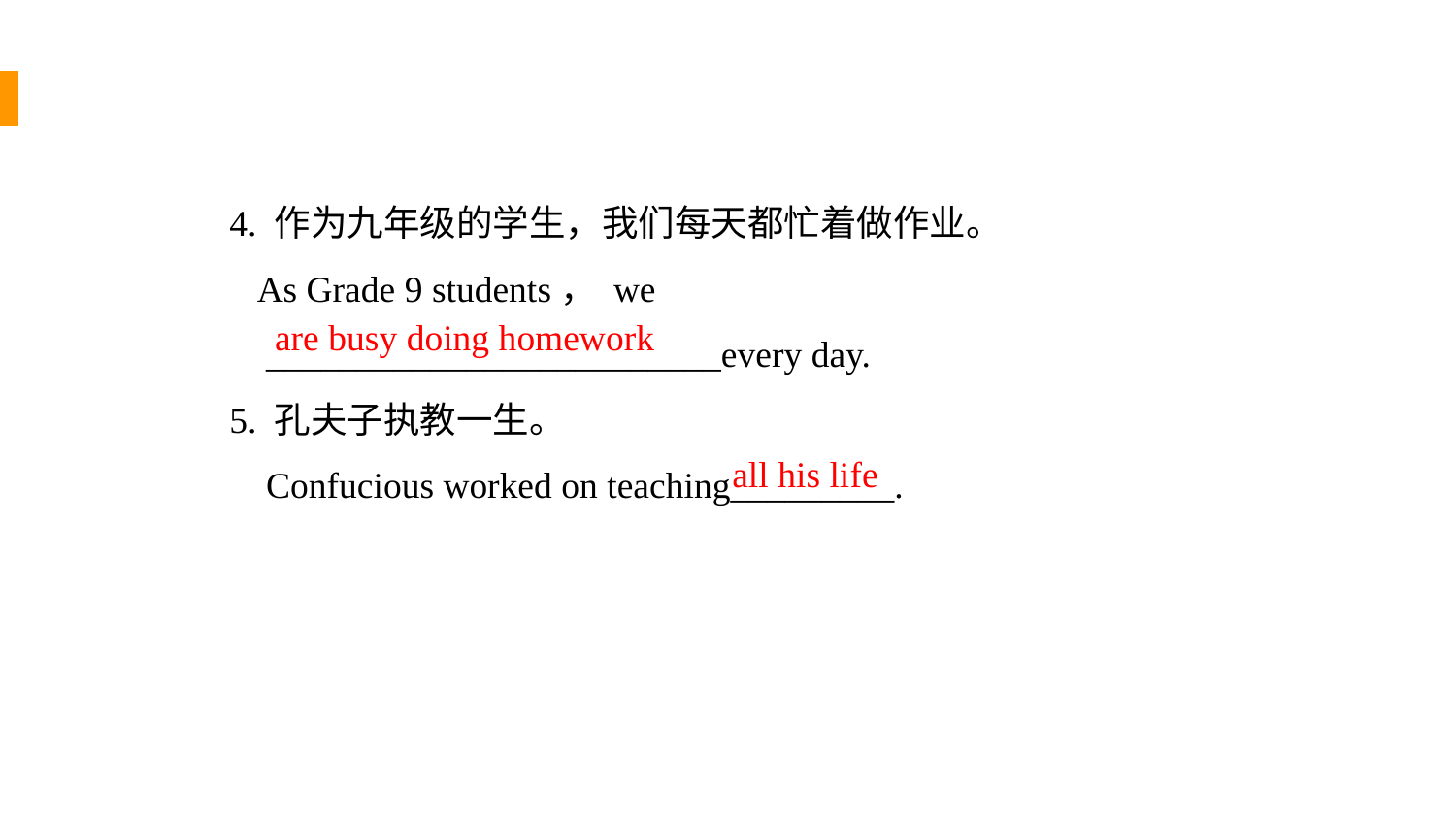

4. 作为九年级的学生，我们每天都忙着做作业。
   As Grade 9 students， we
    _________________________every day.
5. 孔夫子执教一生。
    Confucious worked on teaching_________.
are busy doing homework
all his life